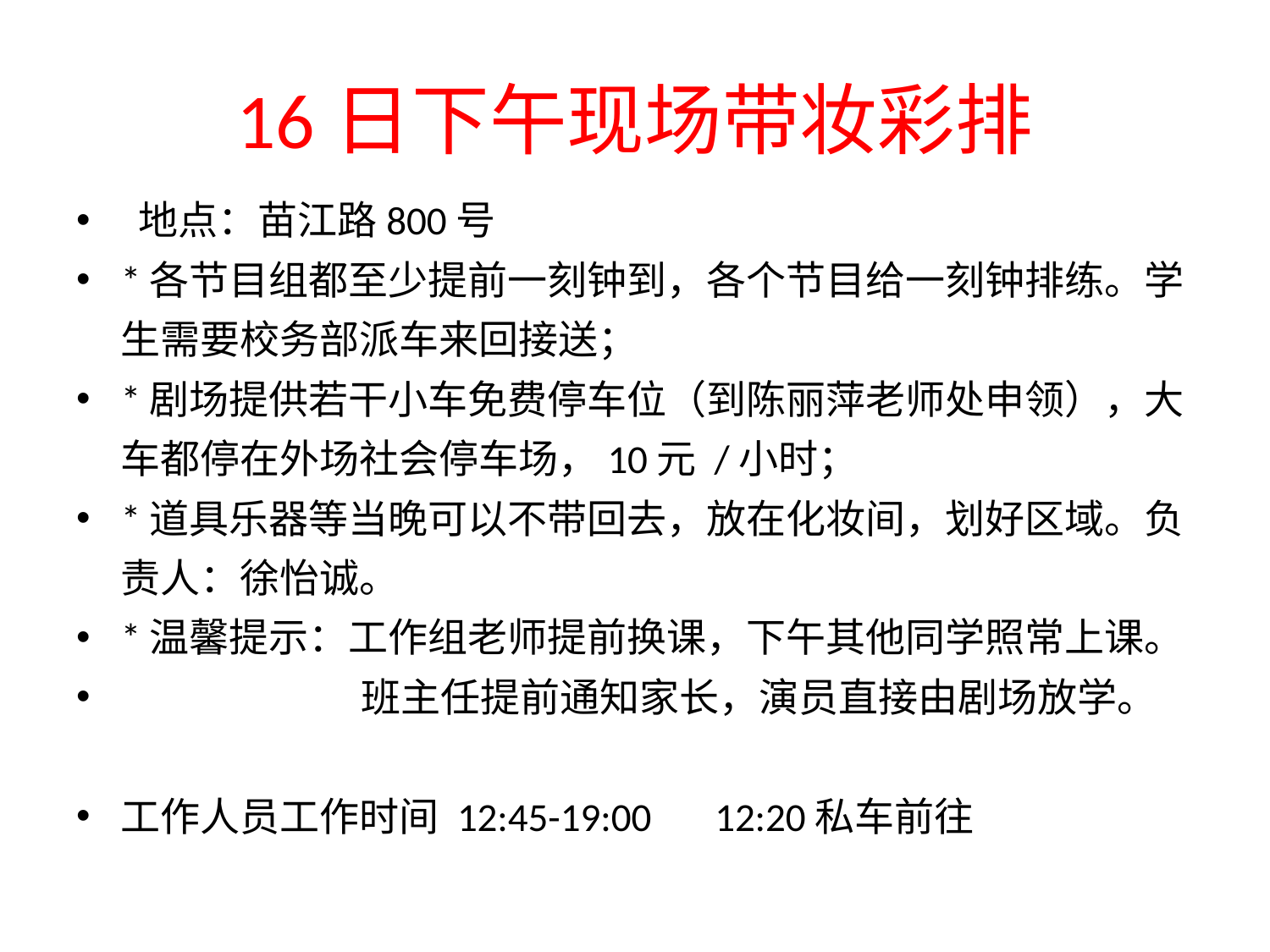

# 16日下午现场带妆彩排
 地点：苗江路800号
*各节目组都至少提前一刻钟到，各个节目给一刻钟排练。学生需要校务部派车来回接送；
*剧场提供若干小车免费停车位（到陈丽萍老师处申领），大车都停在外场社会停车场，10元 /小时；
*道具乐器等当晚可以不带回去，放在化妆间，划好区域。负责人：徐怡诚。
*温馨提示：工作组老师提前换课，下午其他同学照常上课。
                          班主任提前通知家长，演员直接由剧场放学。

工作人员工作时间 12:45-19:00       12:20私车前往